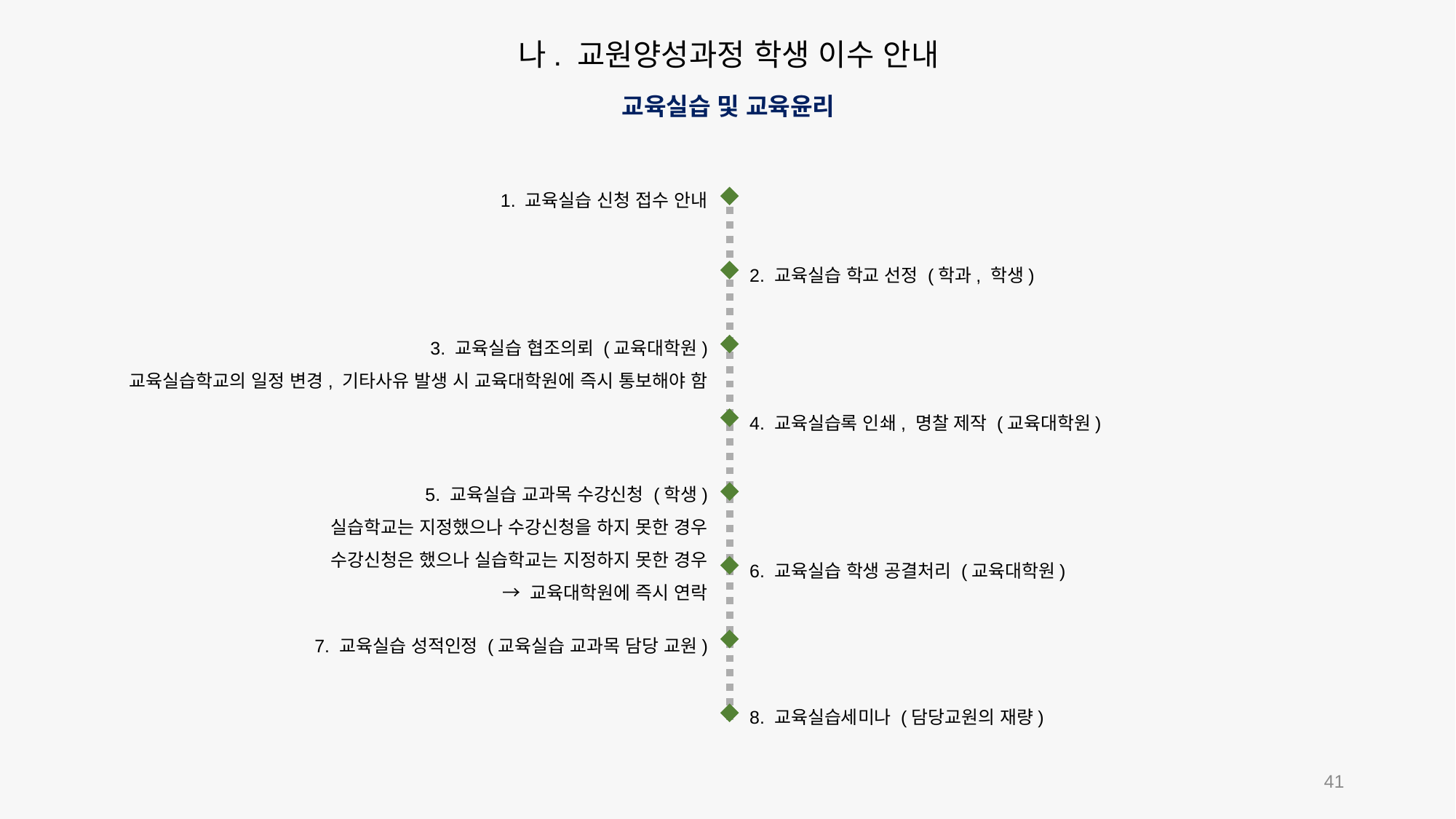

나. 교원양성과정 학생 이수 안내
교육실습 및 교육윤리
1. 교육실습 신청 접수 안내

2. 교육실습 학교 선정 (학과, 학생)
3. 교육실습 협조의뢰 (교육대학원)
교육실습학교의 일정 변경, 기타사유 발생 시 교육대학원에 즉시 통보해야 함
4. 교육실습록 인쇄, 명찰 제작 (교육대학원)
5. 교육실습 교과목 수강신청 (학생)
실습학교는 지정했으나 수강신청을 하지 못한 경우
수강신청은 했으나 실습학교는 지정하지 못한 경우
→ 교육대학원에 즉시 연락
6. 교육실습 학생 공결처리 (교육대학원)
7. 교육실습 성적인정 (교육실습 교과목 담당 교원)
8. 교육실습세미나 (담당교원의 재량)
41